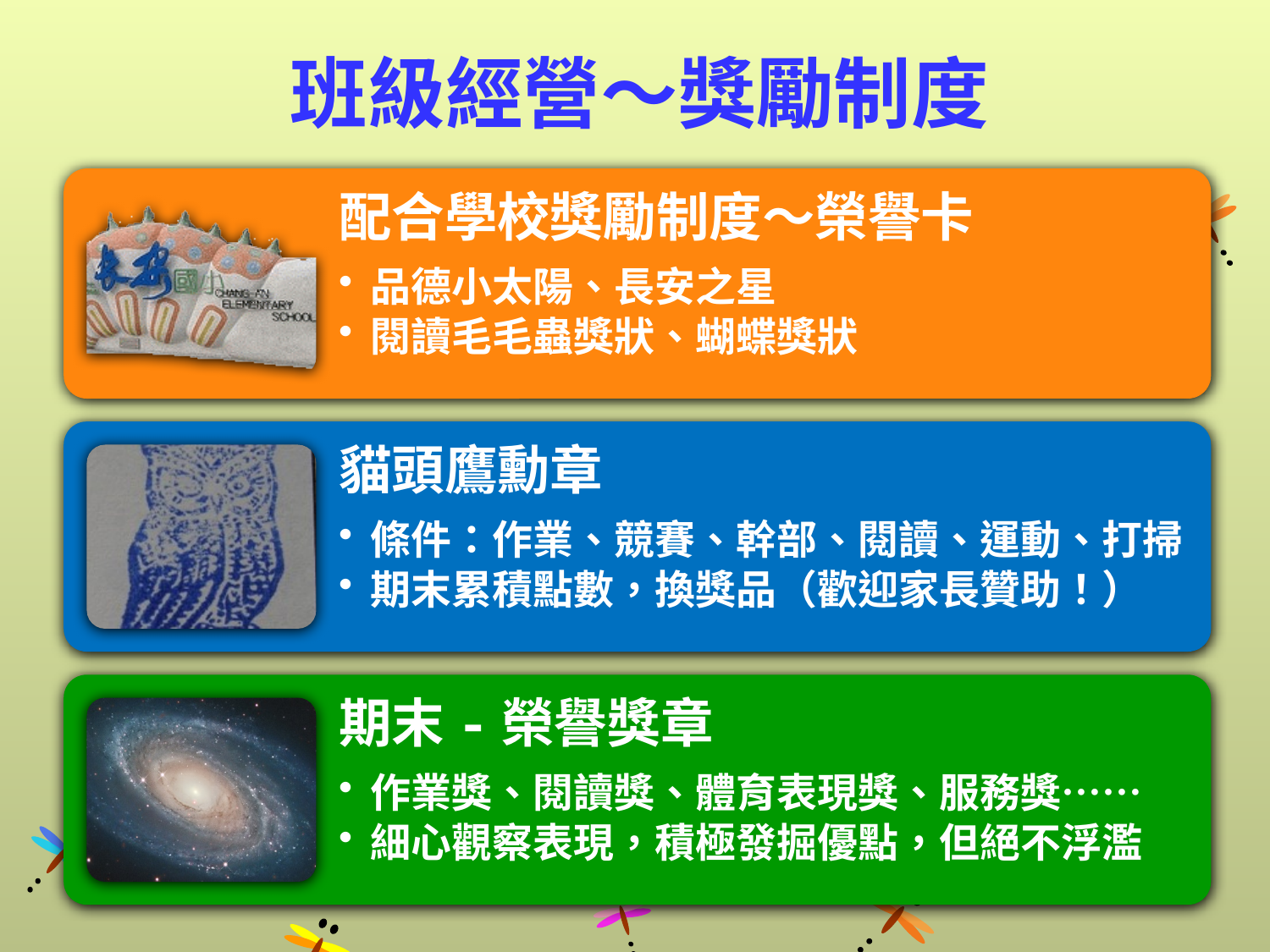

# 班級經營～獎勵制度
配合學校獎勵制度～榮譽卡
品德小太陽、長安之星
閱讀毛毛蟲獎狀、蝴蝶獎狀
貓頭鷹勳章
條件：作業、競賽、幹部、閱讀、運動、打掃
期末累積點數，換獎品（歡迎家長贊助！）
期末-榮譽獎章
作業獎、閱讀獎、體育表現獎、服務獎……
細心觀察表現，積極發掘優點，但絕不浮濫
25